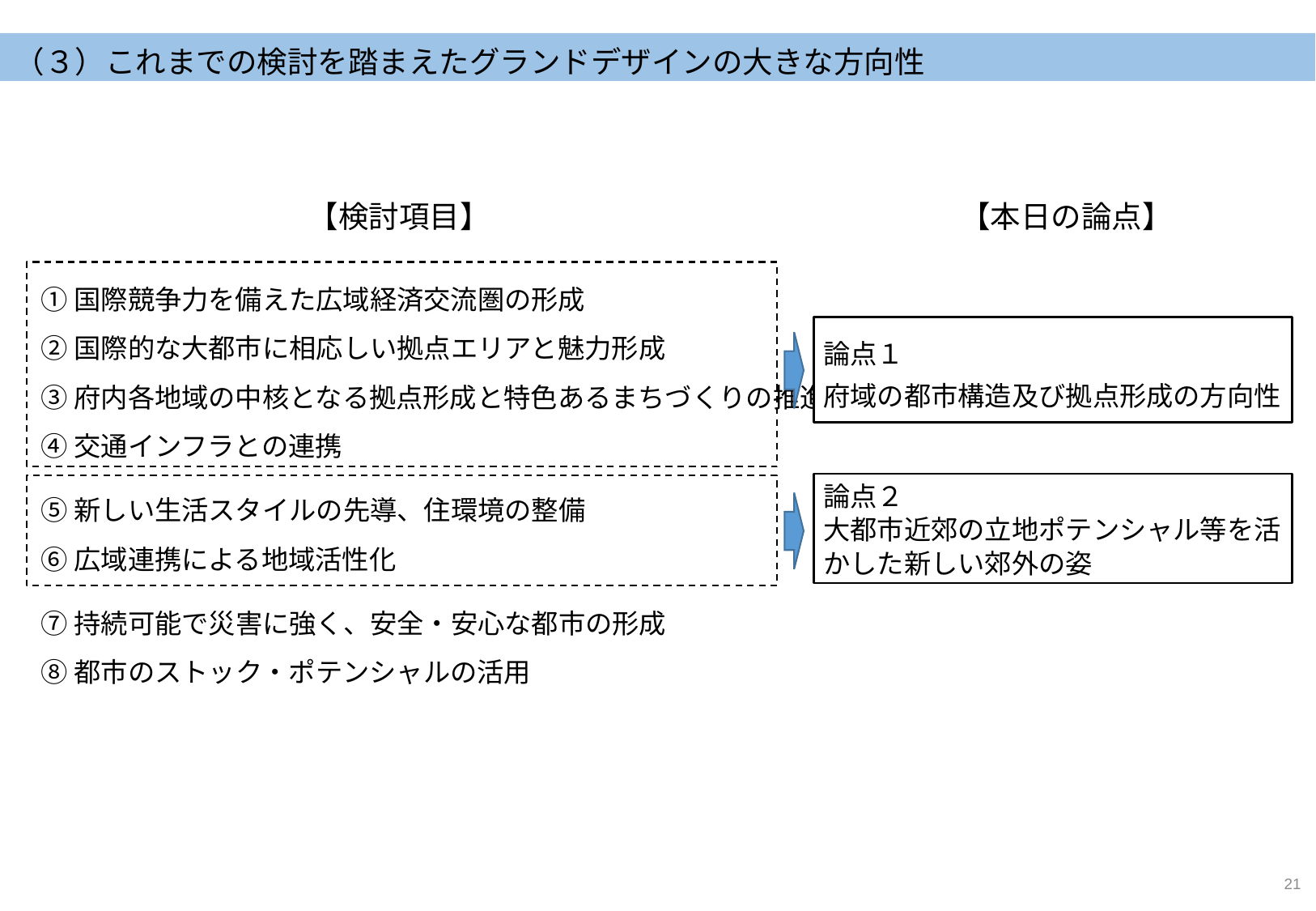

# （３）これまでの検討を踏まえたグランドデザインの大きな方向性
【検討項目】
【本日の論点】

①国際競争力を備えた広域経済交流圏の形成
②国際的な大都市に相応しい拠点エリアと魅力形成
③府内各地域の中核となる拠点形成と特色あるまちづくりの推進
④交通インフラとの連携
⑤新しい生活スタイルの先導、住環境の整備
⑥広域連携による地域活性化
⑦持続可能で災害に強く、安全・安心な都市の形成
⑧都市のストック・ポテンシャルの活用
論点１
府域の都市構造及び拠点形成の方向性

論点２
大都市近郊の立地ポテンシャル等を活かした新しい郊外の姿

21